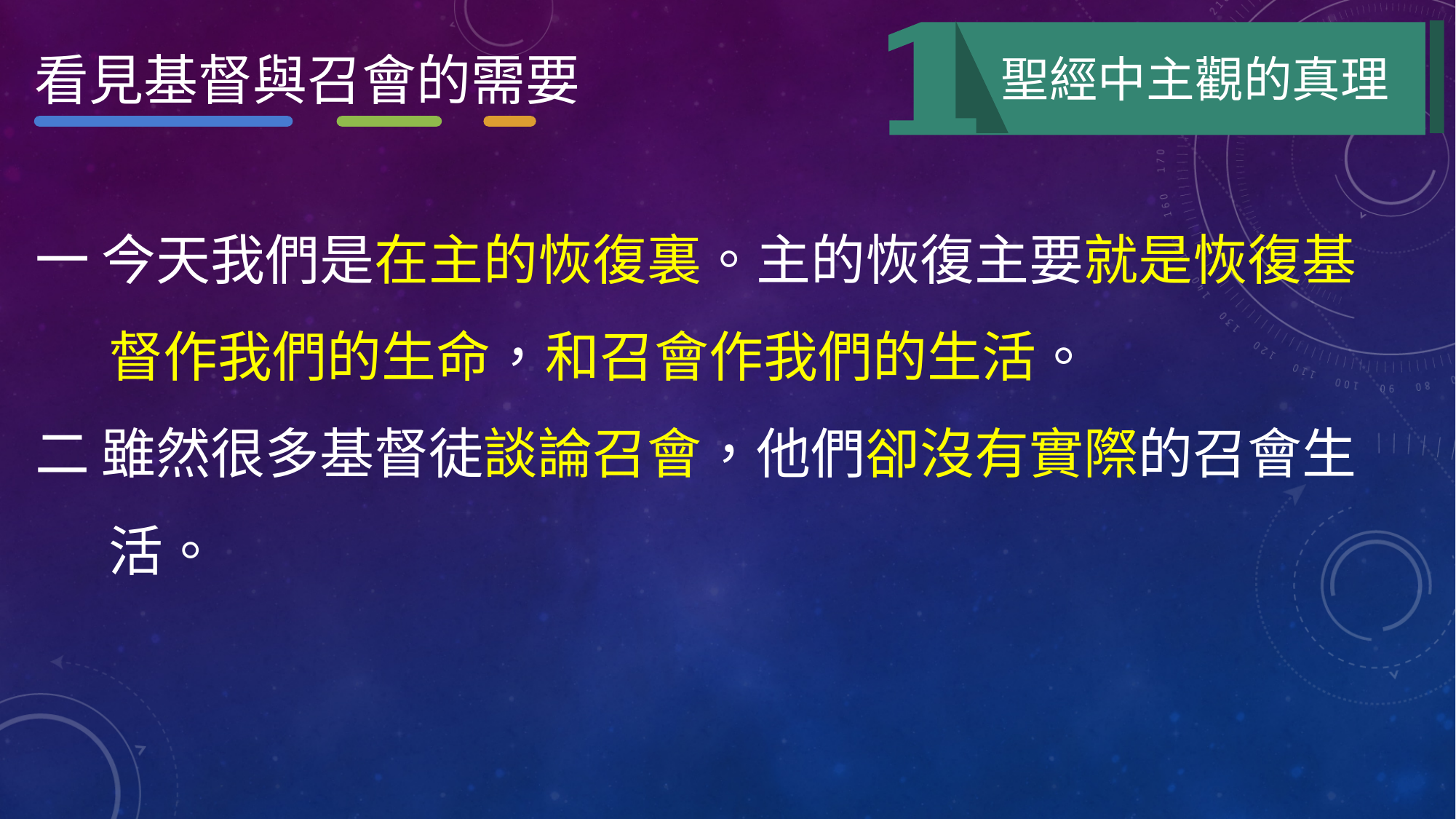

看見基督與召會的需要
聖經中主觀的真理

一 今天我們是在主的恢復裏。主的恢復主要就是恢復基
     督作我們的生命，和召會作我們的生活。
二 雖然很多基督徒談論召會，他們卻沒有實際的召會生
     活。